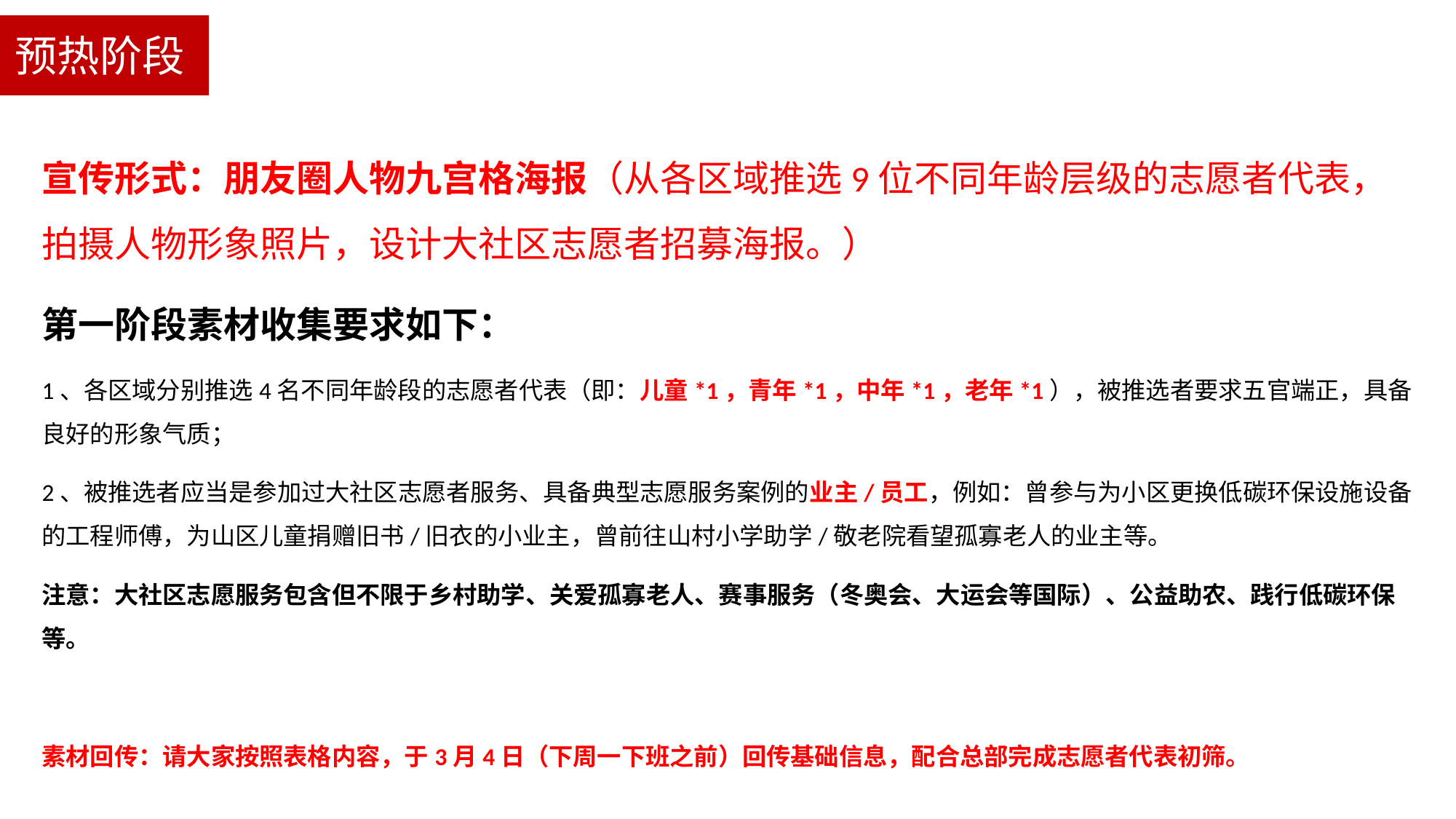

预热阶段
宣传形式：朋友圈人物九宫格海报（从各区域推选9位不同年龄层级的志愿者代表，拍摄人物形象照片，设计大社区志愿者招募海报。）
第一阶段素材收集要求如下：
1、各区域分别推选4名不同年龄段的志愿者代表（即：儿童*1，青年*1，中年*1，老年*1），被推选者要求五官端正，具备良好的形象气质；
2、被推选者应当是参加过大社区志愿者服务、具备典型志愿服务案例的业主/员工，例如：曾参与为小区更换低碳环保设施设备的工程师傅，为山区儿童捐赠旧书/旧衣的小业主，曾前往山村小学助学/敬老院看望孤寡老人的业主等。
注意：大社区志愿服务包含但不限于乡村助学、关爱孤寡老人、赛事服务（冬奥会、大运会等国际）、公益助农、践行低碳环保等。

素材回传：请大家按照表格内容，于3月4日（下周一下班之前）回传基础信息，配合总部完成志愿者代表初筛。